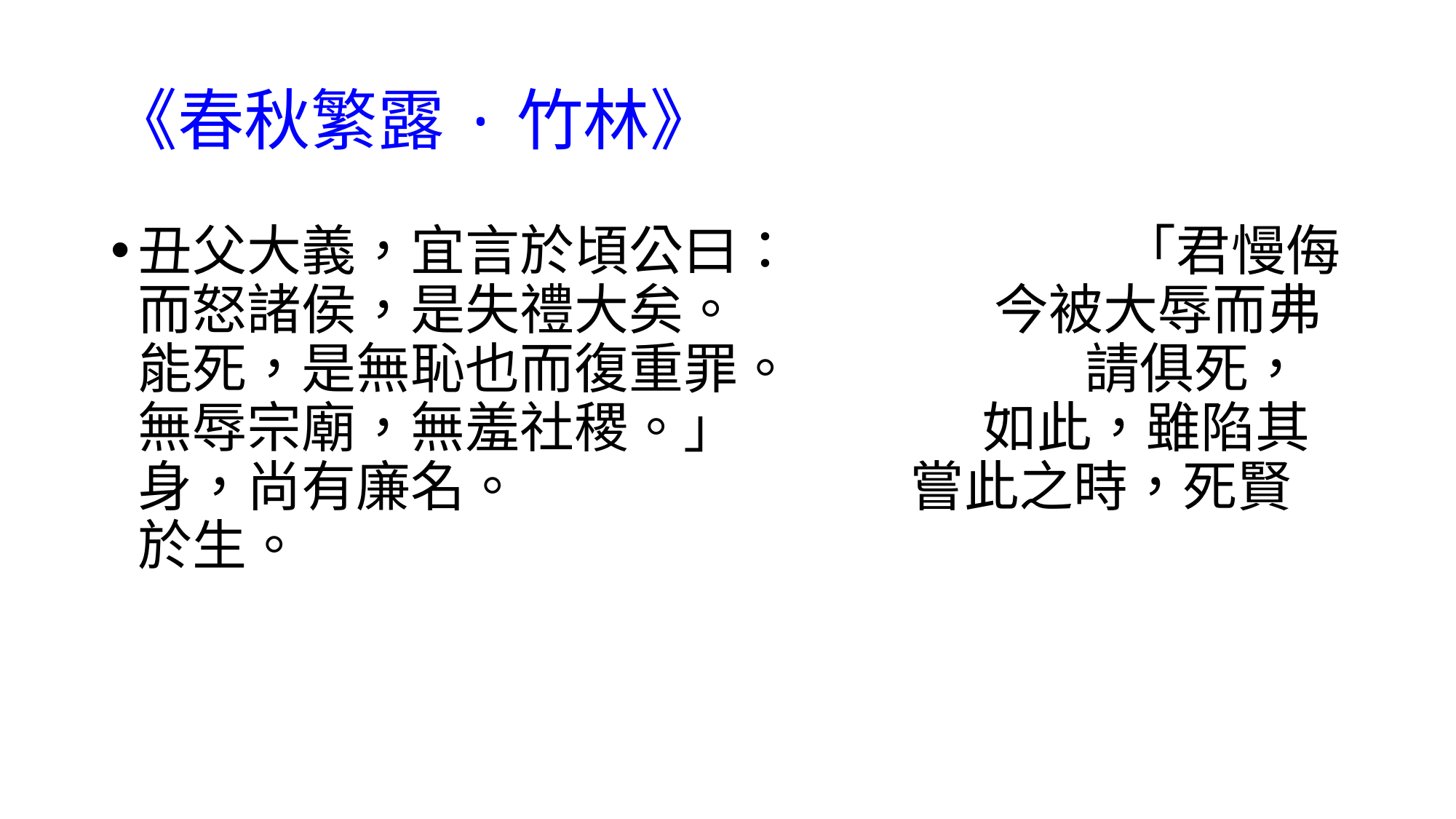

# 《春秋繁露·竹林》
丑父大義，宜言於頃公曰：                           「君慢侮而怒諸侯，是失禮大矣。                     今被大辱而弗能死，是無恥也而復重罪。                        請俱死，無辱宗廟，無羞社稷。」                    如此，雖陷其身，尚有廉名。                                嘗此之時，死賢於生。